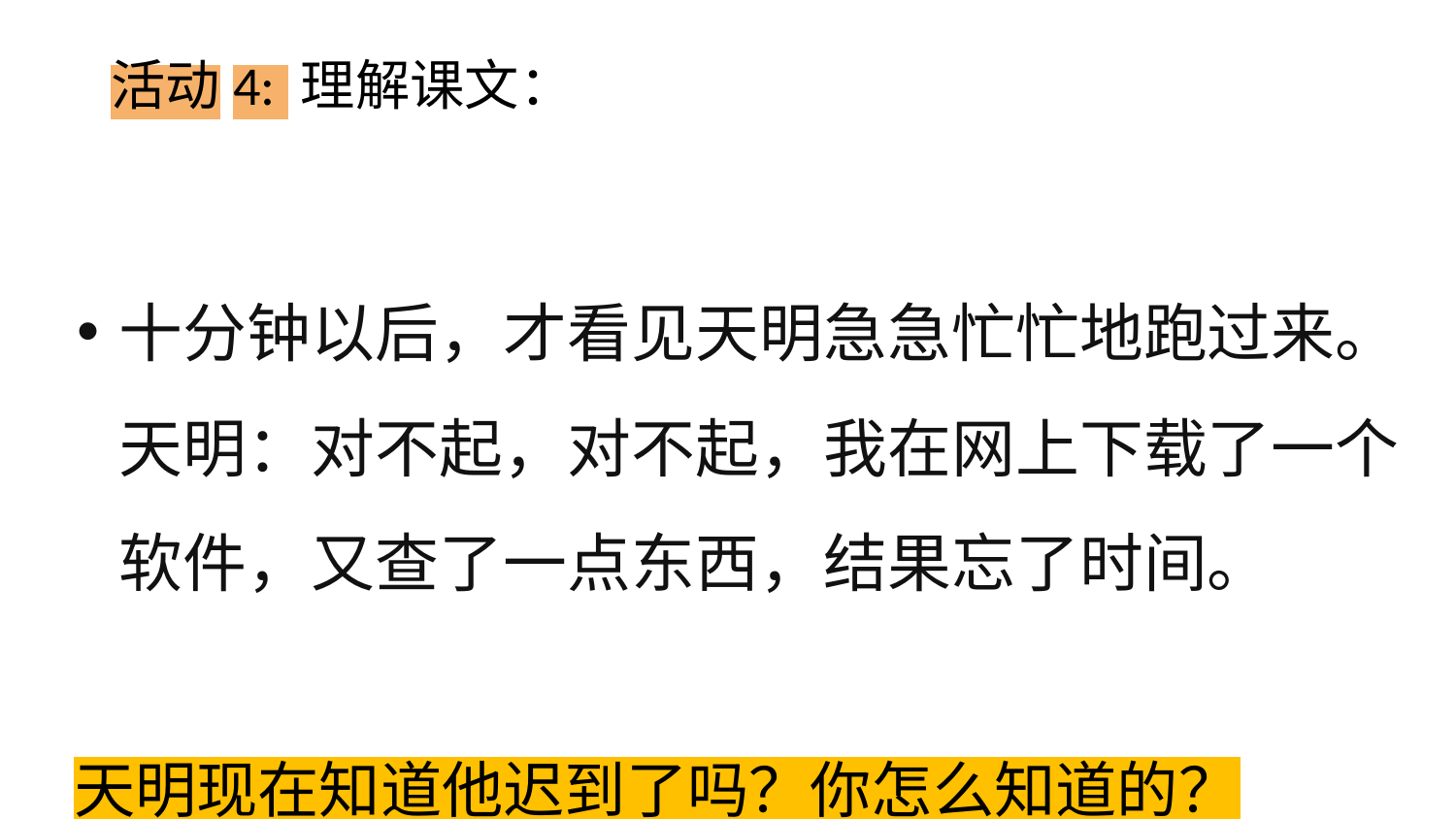

# 活动4: 理解课文：

十分钟以后，才看见天明急急忙忙地跑过来。
天明：对不起，对不起，我在网上下载了一个软件，又查了一点东西，结果忘了时间。

天明现在知道他迟到了吗？你怎么知道的？